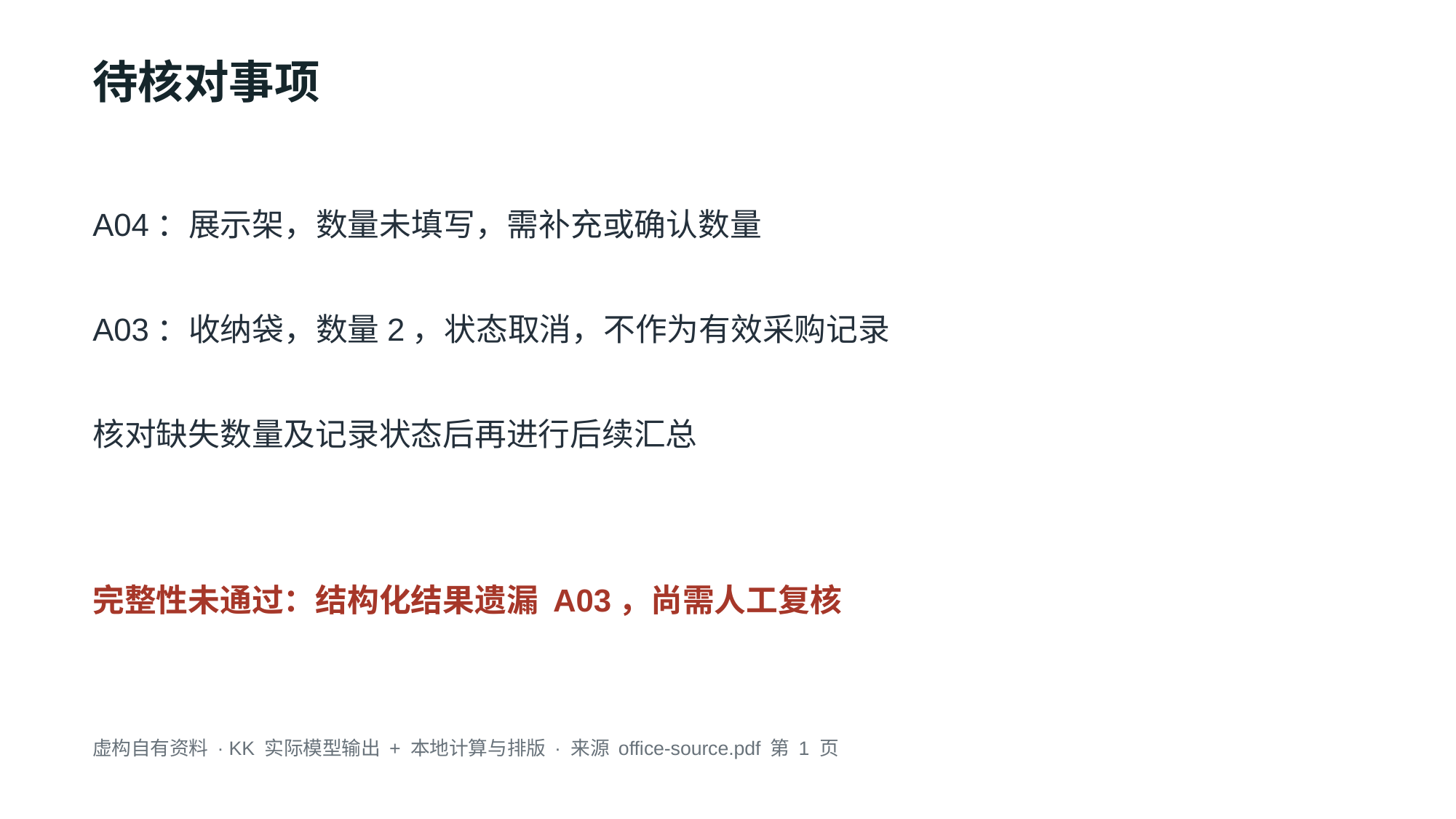

待核对事项
A04：展示架，数量未填写，需补充或确认数量
A03：收纳袋，数量2，状态取消，不作为有效采购记录
核对缺失数量及记录状态后再进行后续汇总
完整性未通过：结构化结果遗漏 A03，尚需人工复核
虚构自有资料 · KK 实际模型输出 + 本地计算与排版 · 来源 office-source.pdf 第 1 页